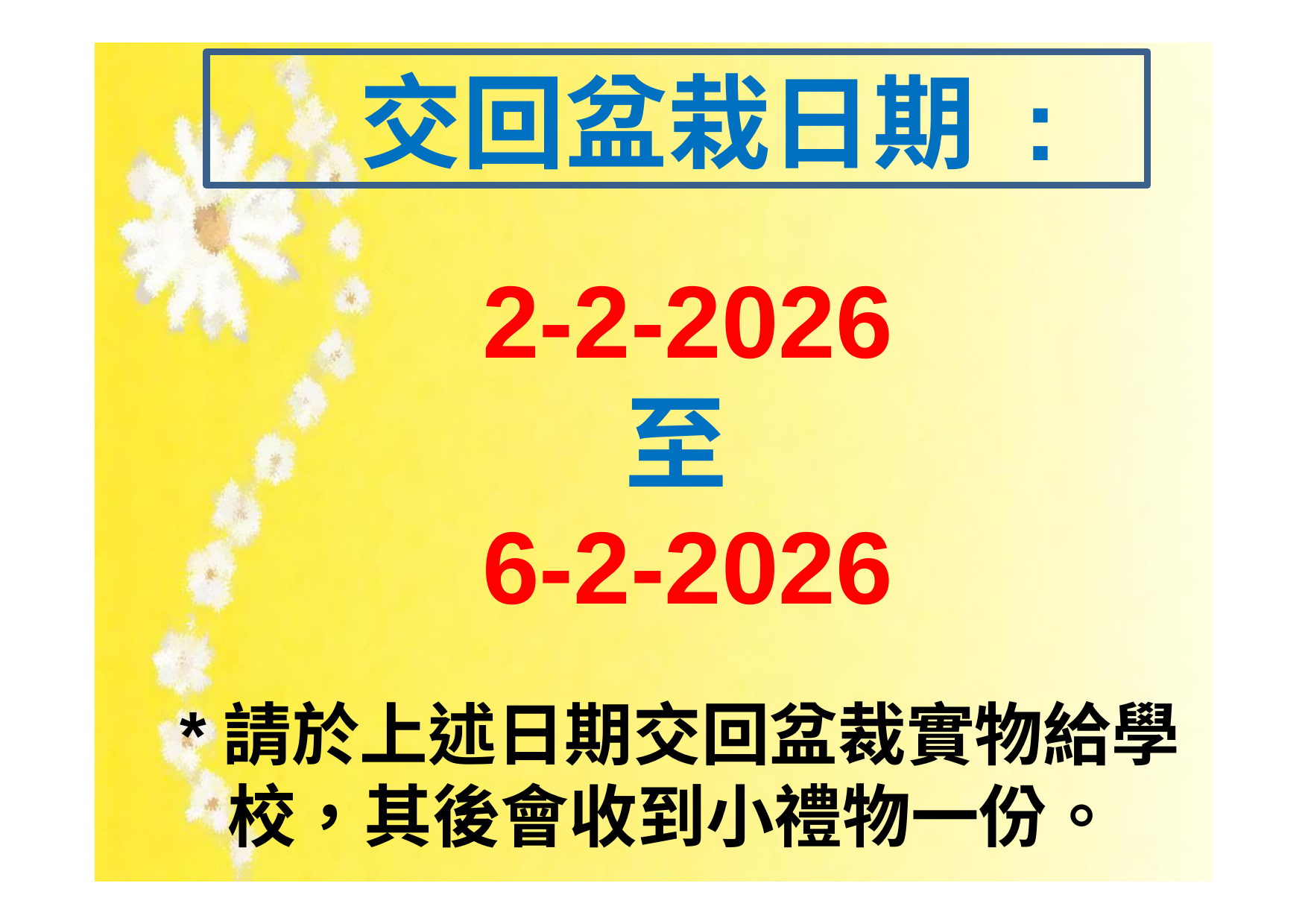

交回盆栽日期 :

2-2-2026
至
6-2-2026

*請於上述日期交回盆裁實物給學
  校，其後會收到小禮物一份。